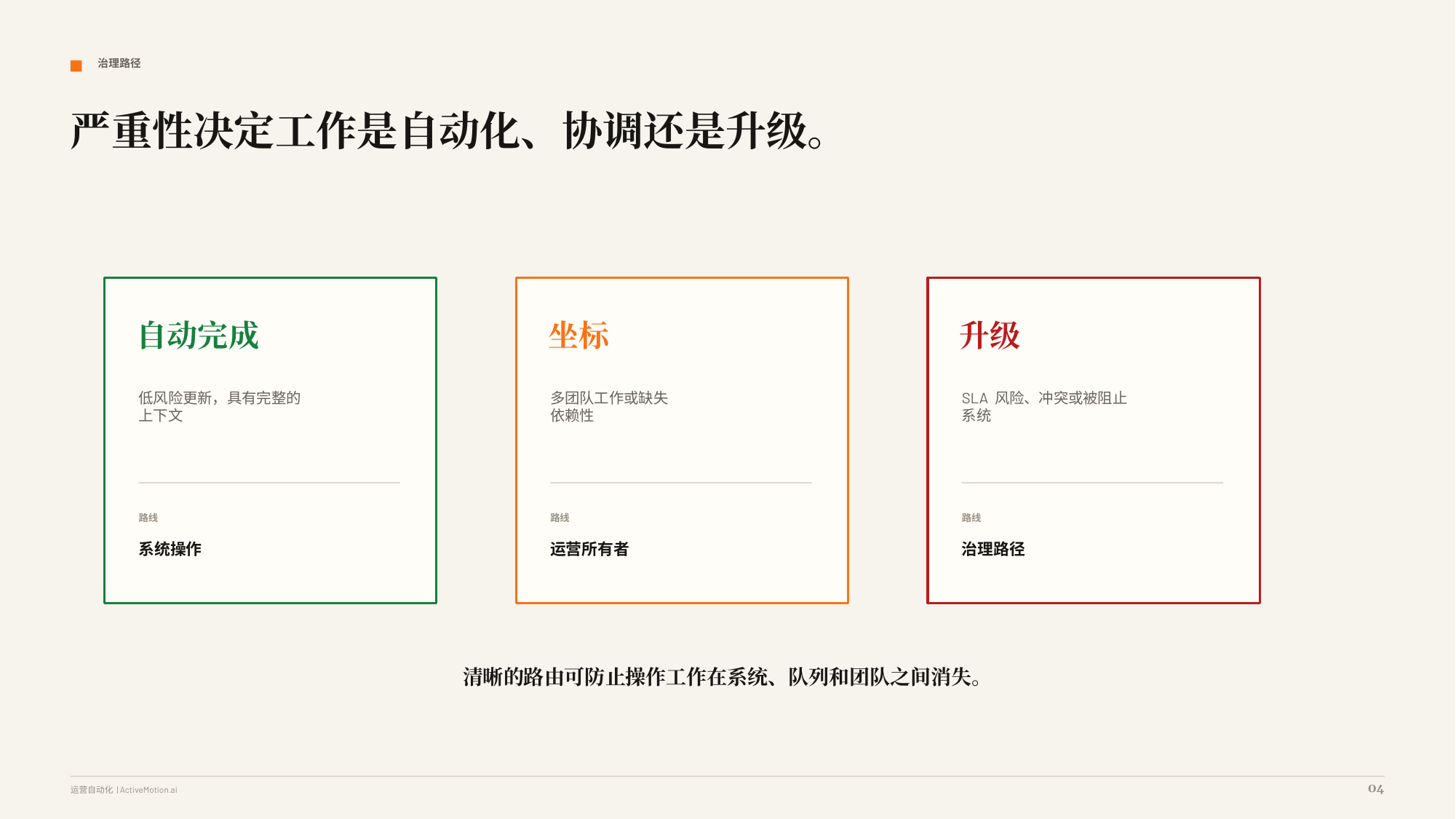

治理路径

严重性决定工作是自动化、协调还是升级。

自动完成
坐标
升级
低风险更新，具有完整的
上下文
多团队工作或缺失
依赖性
SLA 风险、冲突或被阻止
系统

路线
路线
路线
系统操作
运营所有者
治理路径
清晰的路由可防止操作工作在系统、队列和团队之间消失。

04
运营自动化 | ActiveMotion.ai